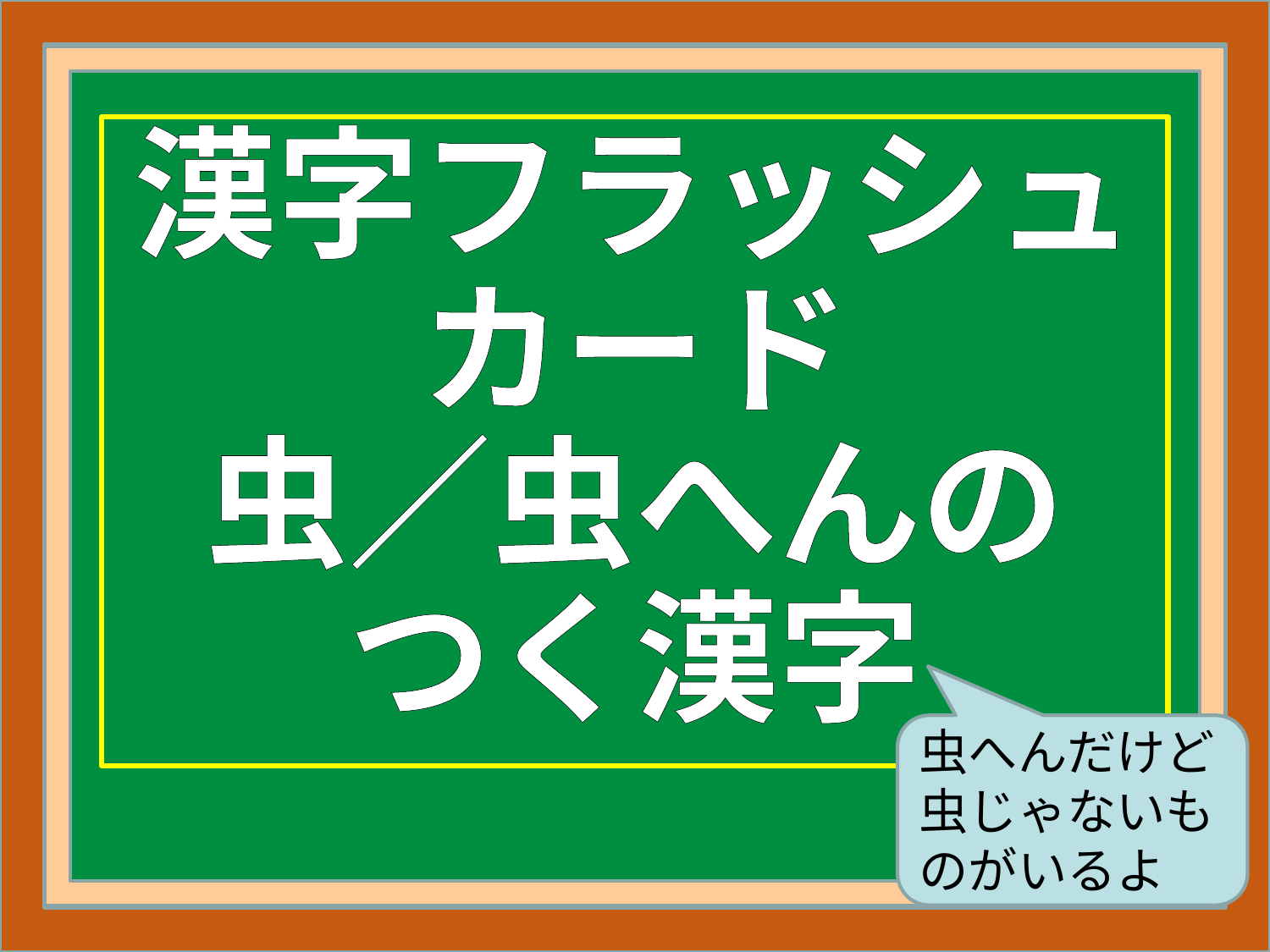

# 漢字フラッシュカード 虫／虫へんの つく漢字
虫へんだけど虫じゃないものがいるよ